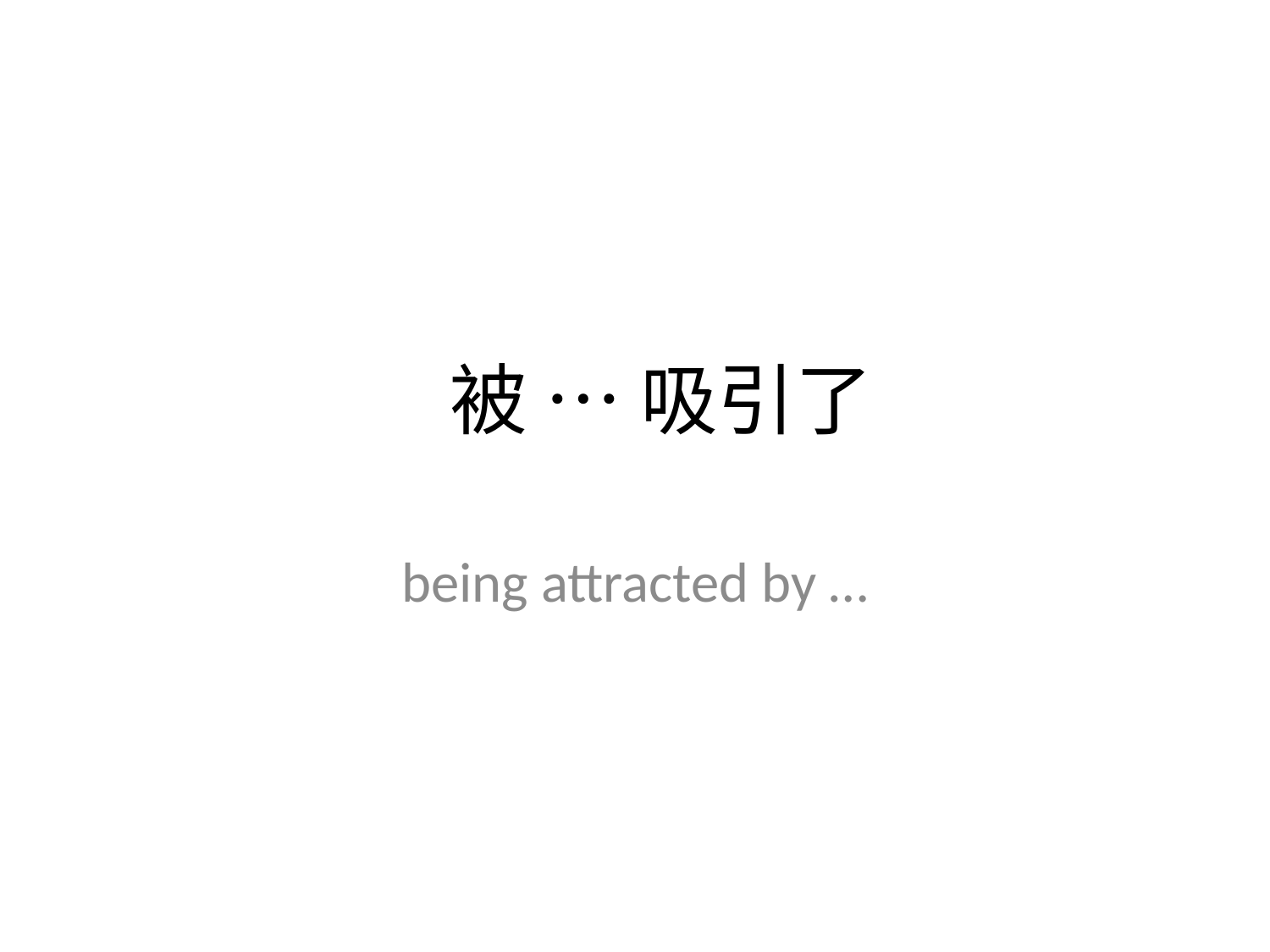

# 被 … 吸引了
being attracted by …